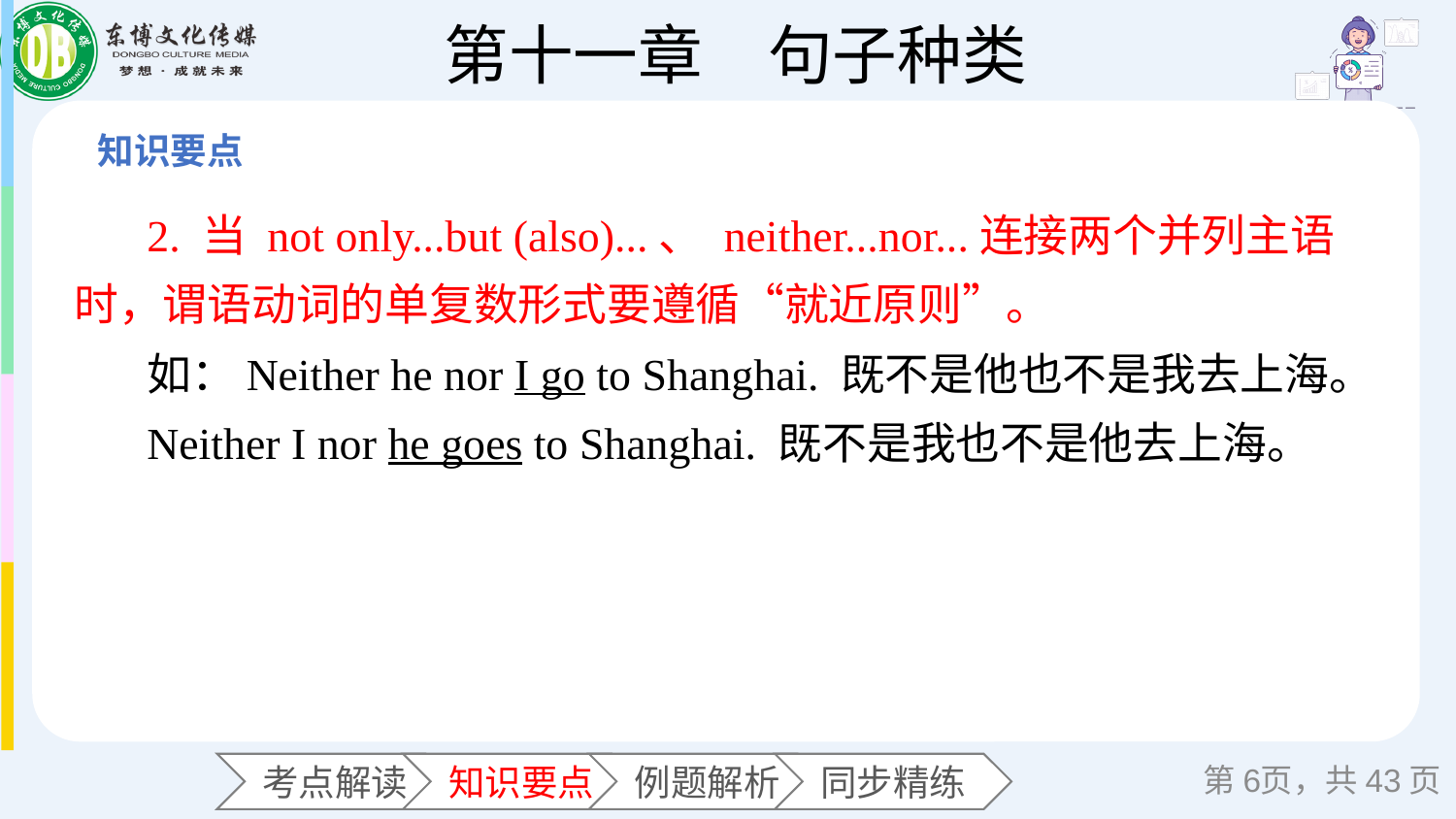

2. 当 not only...but (also)...、 neither...nor...连接两个并列主语时，谓语动词的单复数形式要遵循“就近原则”。
如：Neither he nor I go to Shanghai. 既不是他也不是我去上海。
Neither I nor he goes to Shanghai. 既不是我也不是他去上海。
第6页，共43页